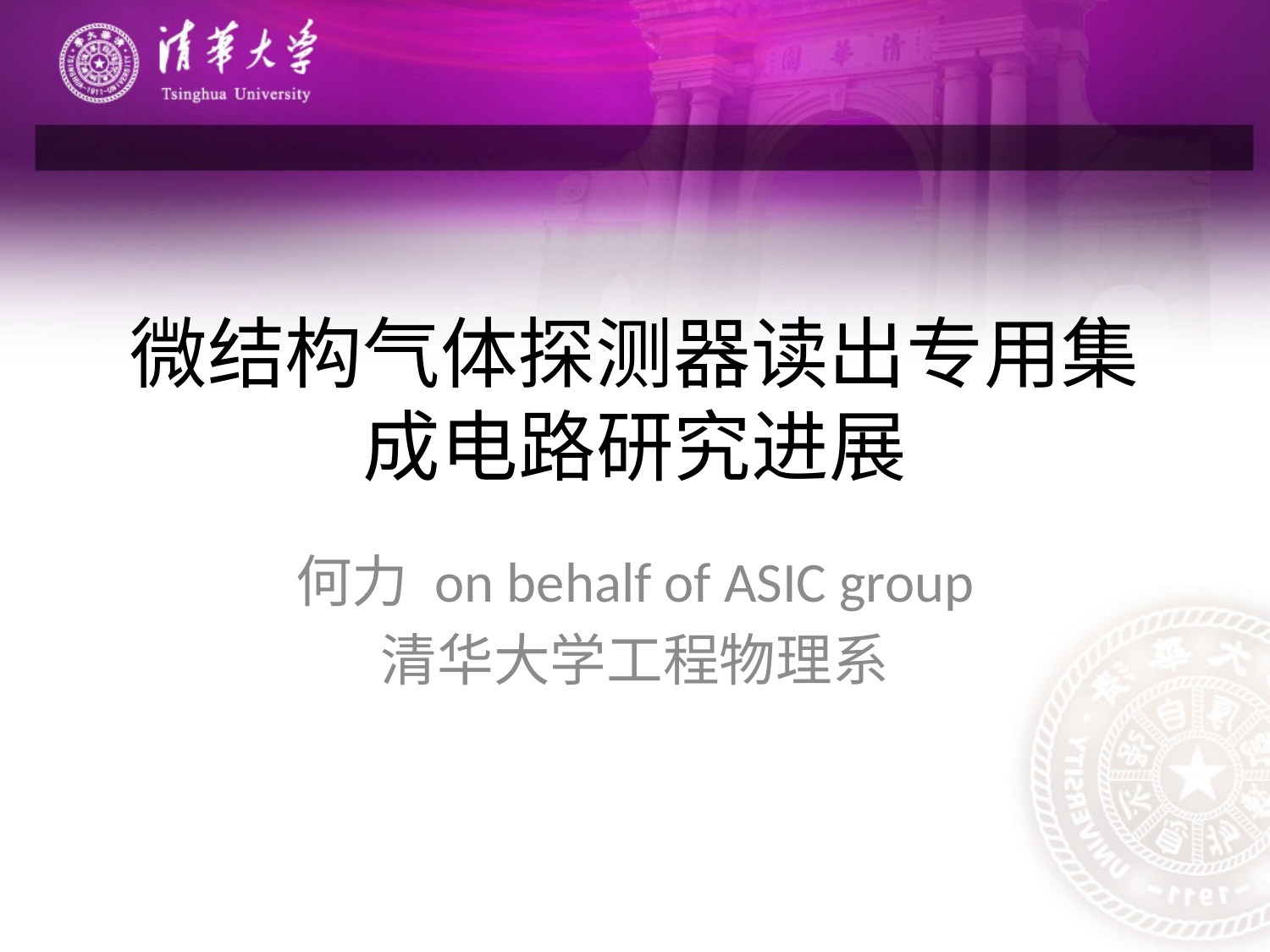

# 微结构气体探测器读出专用集成电路研究进展
何力 on behalf of ASIC group
清华大学工程物理系